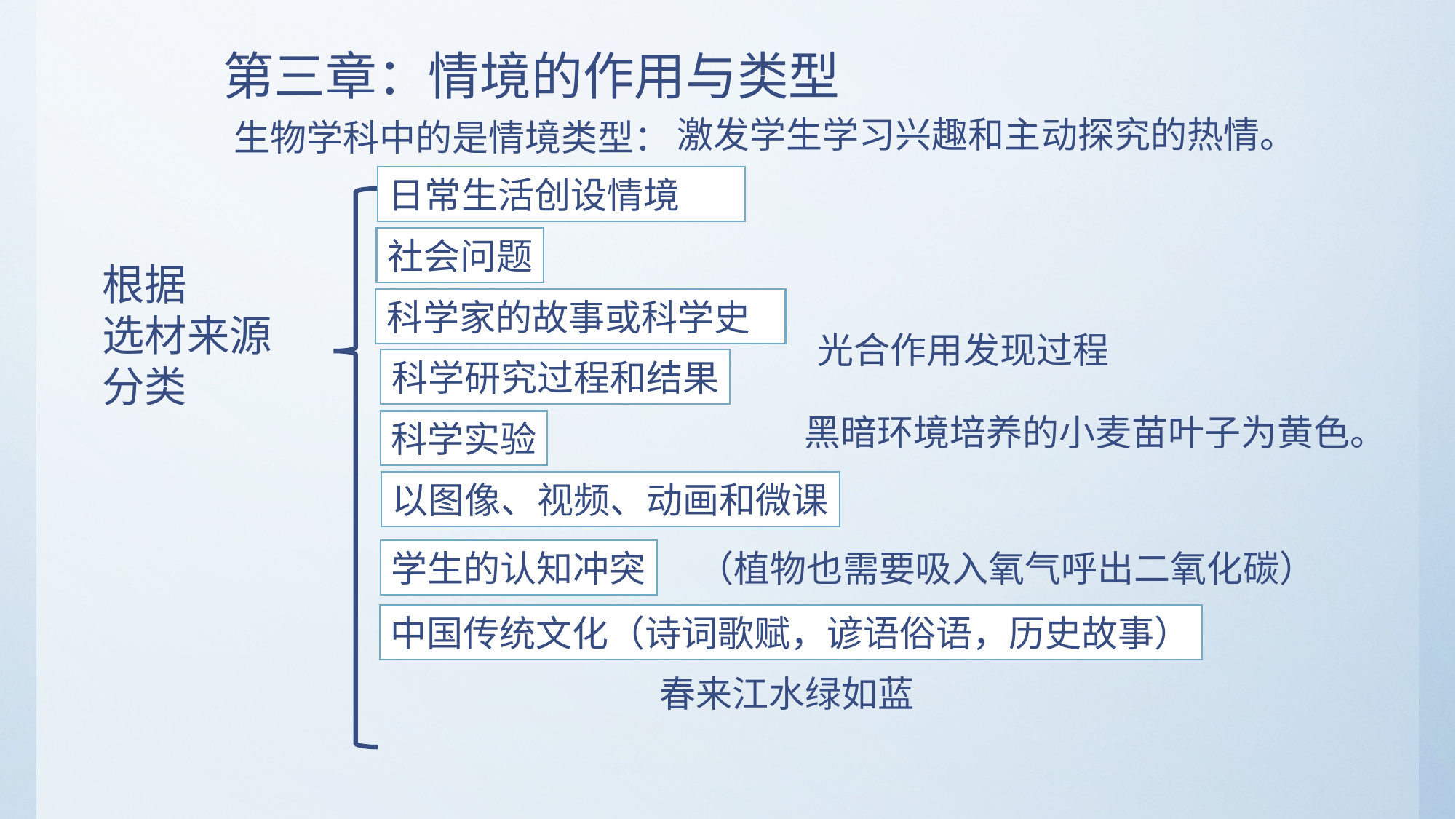

第三章：情境的作用与类型
激发学生学习兴趣和主动探究的热情。
生物学科中的是情境类型：
日常生活创设情境

社会问题
根据
选材来源分类
科学家的故事或科学史
光合作用发现过程
科学研究过程和结果
黑暗环境培养的小麦苗叶子为黄色。
科学实验
以图像、视频、动画和微课
学生的认知冲突
（植物也需要吸入氧气呼出二氧化碳）
中国传统文化（诗词歌赋，谚语俗语，历史故事）
春来江水绿如蓝